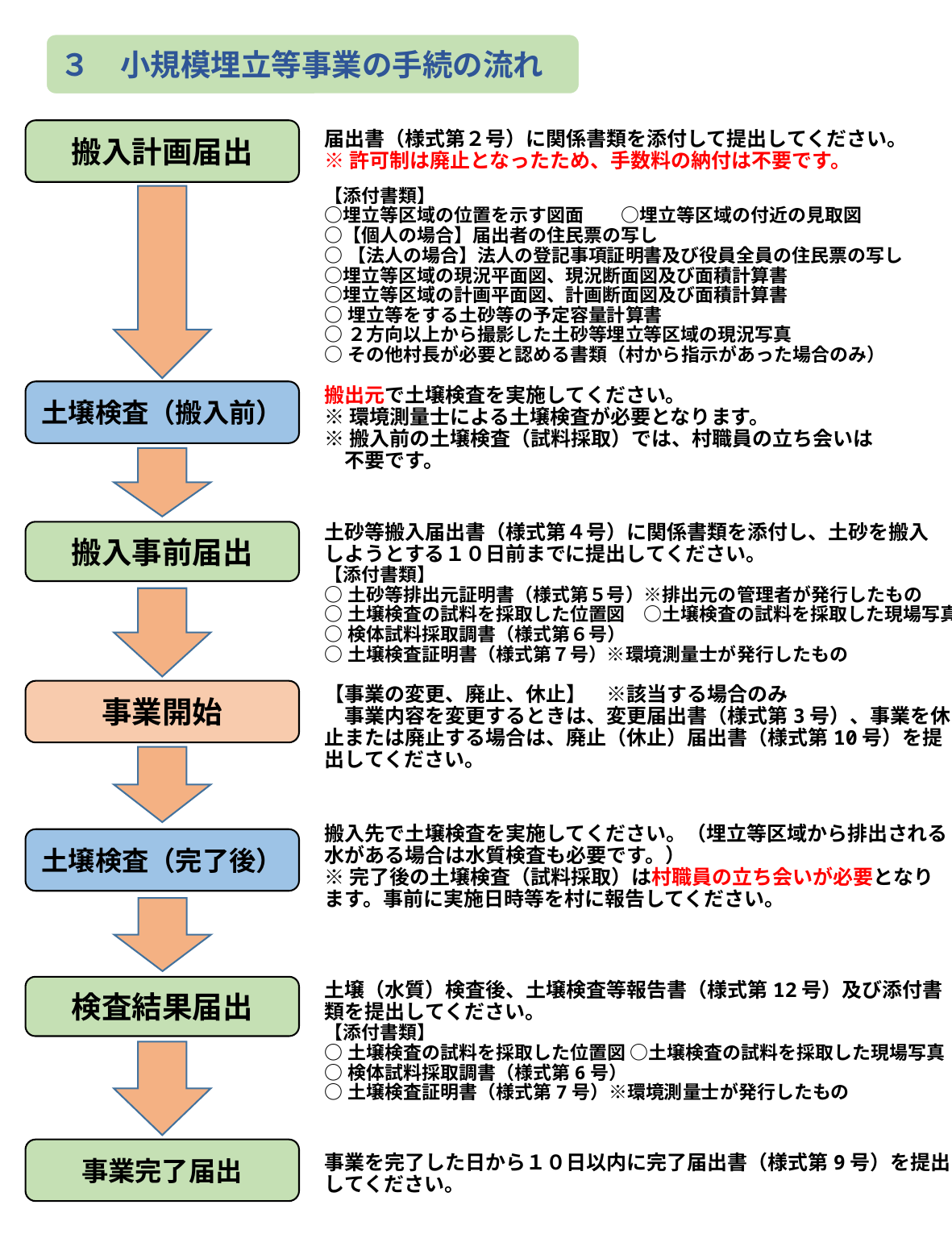

３　小規模埋立等事業の手続の流れ

届出書（様式第２号）に関係書類を添付して提出してください。
※許可制は廃止となったため、手数料の納付は不要です。
搬入計画届出

【添付書類】
○埋立等区域の位置を示す図面　　○埋立等区域の付近の見取図
○【個人の場合】届出者の住民票の写し
○【法人の場合】法人の登記事項証明書及び役員全員の住民票の写し
○埋立等区域の現況平面図、現況断面図及び面積計算書
○埋立等区域の計画平面図、計画断面図及び面積計算書
○埋立等をする土砂等の予定容量計算書
○２方向以上から撮影した土砂等埋立等区域の現況写真
○その他村長が必要と認める書類（村から指示があった場合のみ）
土壌検査（搬入前）
搬出元で土壌検査を実施してください。
※環境測量士による土壌検査が必要となります。
※搬入前の土壌検査（試料採取）では、村職員の立ち会いは
　不要です。

搬入事前届出

土砂等搬入届出書（様式第４号）に関係書類を添付し、土砂を搬入
しようとする１０日前までに提出してください。
【添付書類】
○土砂等排出元証明書（様式第５号）※排出元の管理者が発行したもの
○土壌検査の試料を採取した位置図　○土壌検査の試料を採取した現場写真
○検体試料採取調書（様式第６号）
○土壌検査証明書（様式第７号）※環境測量士が発行したもの
事業開始
【事業の変更、廃止、休止】　※該当する場合のみ
　事業内容を変更するときは、変更届出書（様式第3号）、事業を休止または廃止する場合は、廃止（休止）届出書（様式第10号）を提出してください。

土壌検査（完了後）
搬入先で土壌検査を実施してください。（埋立等区域から排出される水がある場合は水質検査も必要です。）
※完了後の土壌検査（試料採取）は村職員の立ち会いが必要となります。事前に実施日時等を村に報告してください。

検査結果届出

土壌（水質）検査後、土壌検査等報告書（様式第12号）及び添付書類を提出してください。
【添付書類】
○土壌検査の試料を採取した位置図 ○土壌検査の試料を採取した現場写真
○検体試料採取調書（様式第6号）
○土壌検査証明書（様式第7号）※環境測量士が発行したもの
事業を完了した日から１０日以内に完了届出書（様式第9号）を提出
してください。
事業完了届出